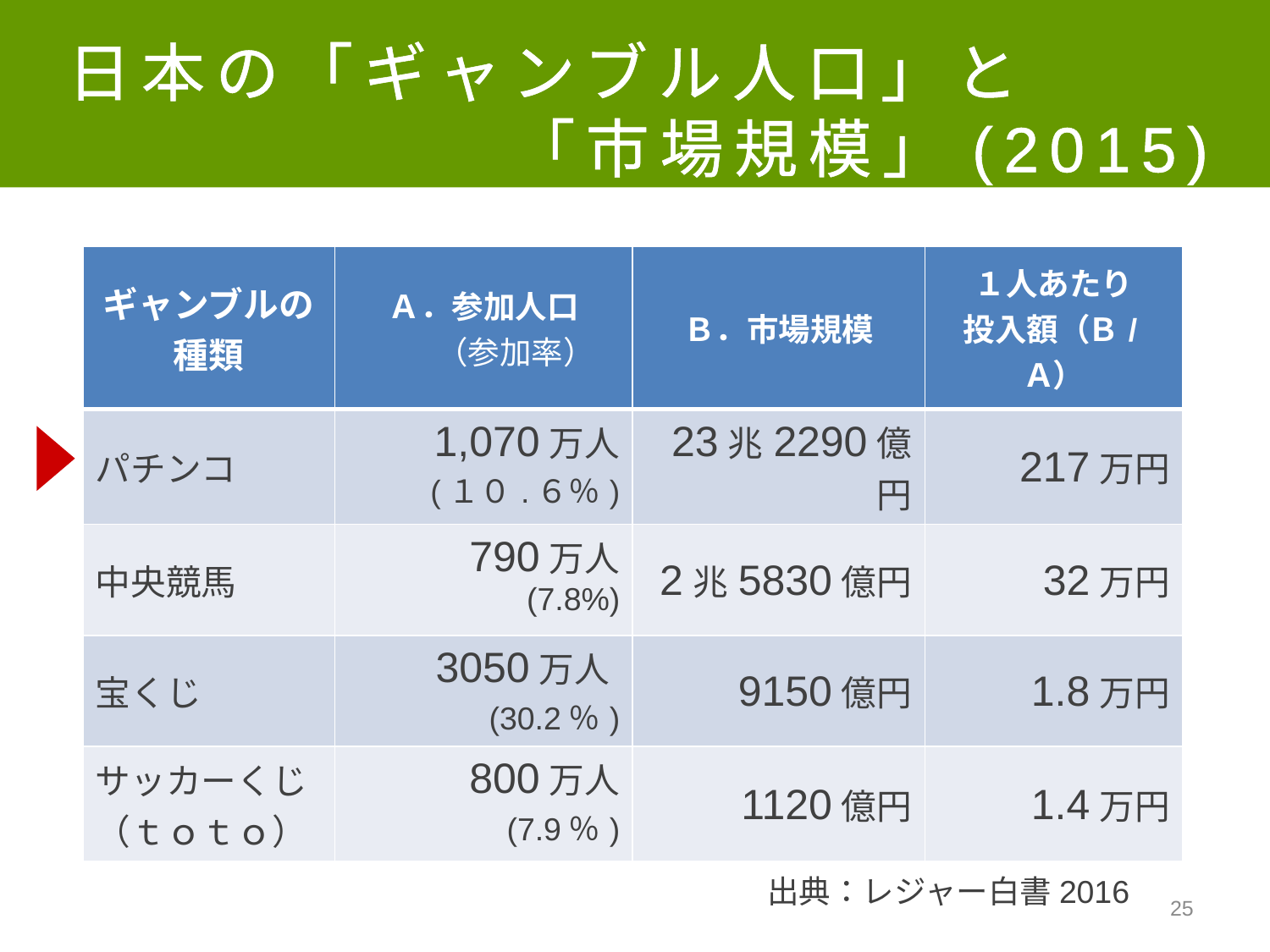

日本の「ギャンブル人口」と
　　　　　　「市場規模」(2015)
| ギャンブルの種類 | Ａ．参加人口 　　（参加率） | Ｂ．市場規模 | １人あたり 投入額（Ｂ/Ａ） |
| --- | --- | --- | --- |
| パチンコ | 1,070万人 (１０.６％) | 23兆2290億円 | 217万円 |
| 中央競馬 | 790万人 (7.8%) | 2兆5830億円 | 32万円 |
| 宝くじ | 3050万人(30.2％) | 9150億円 | 1.8万円 |
| サッカーくじ （ｔｏｔｏ） | 800万人 (7.9％) | 1120億円 | 1.4万円 |

出典：レジャー白書2016
25